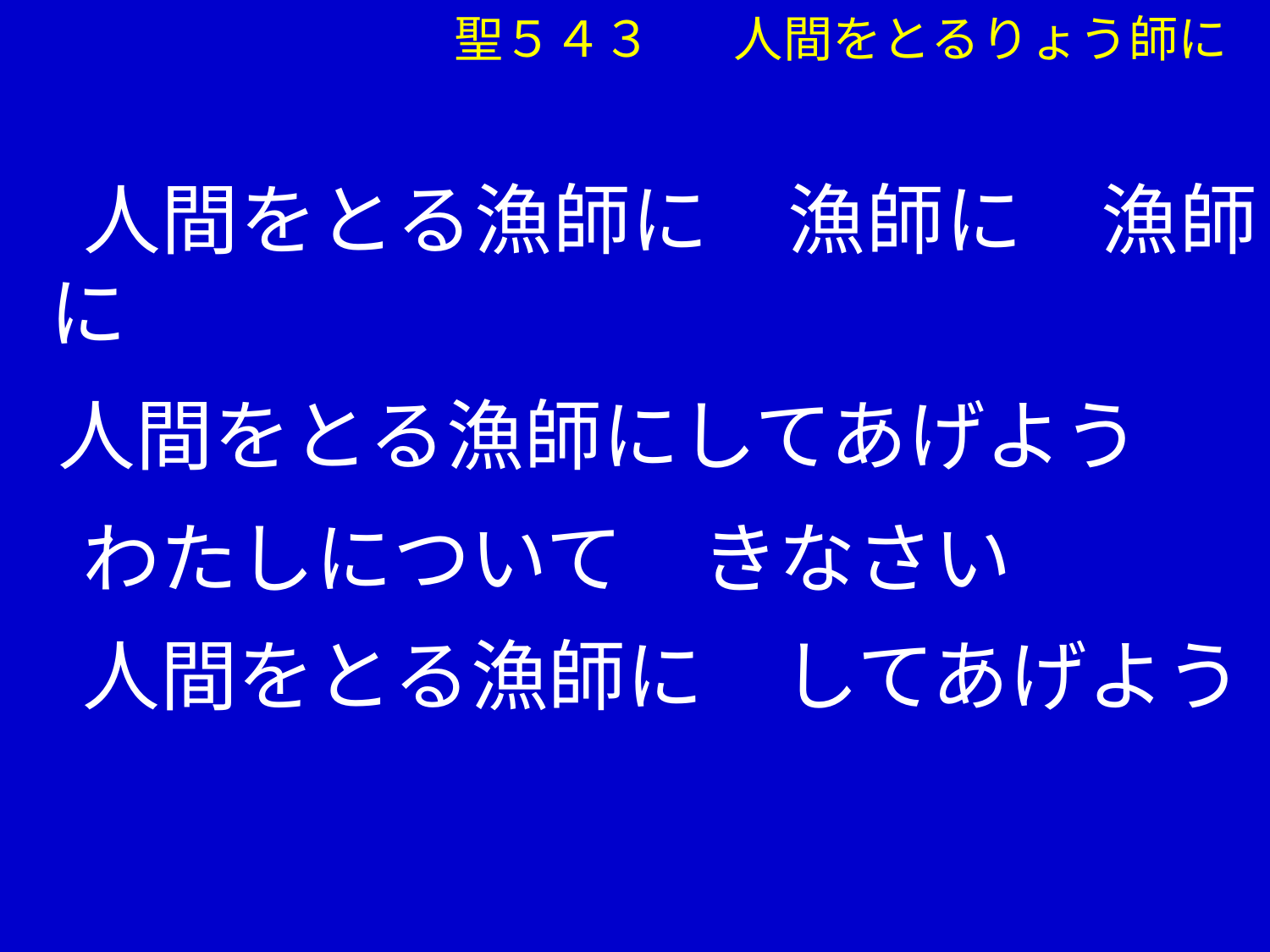

聖５４３   　人間をとるりょう師に
　人間をとる漁師に　漁師に　漁師に
  人間をとる漁師にしてあげよう
　わたしについて　きなさい
　人間をとる漁師に　してあげよう